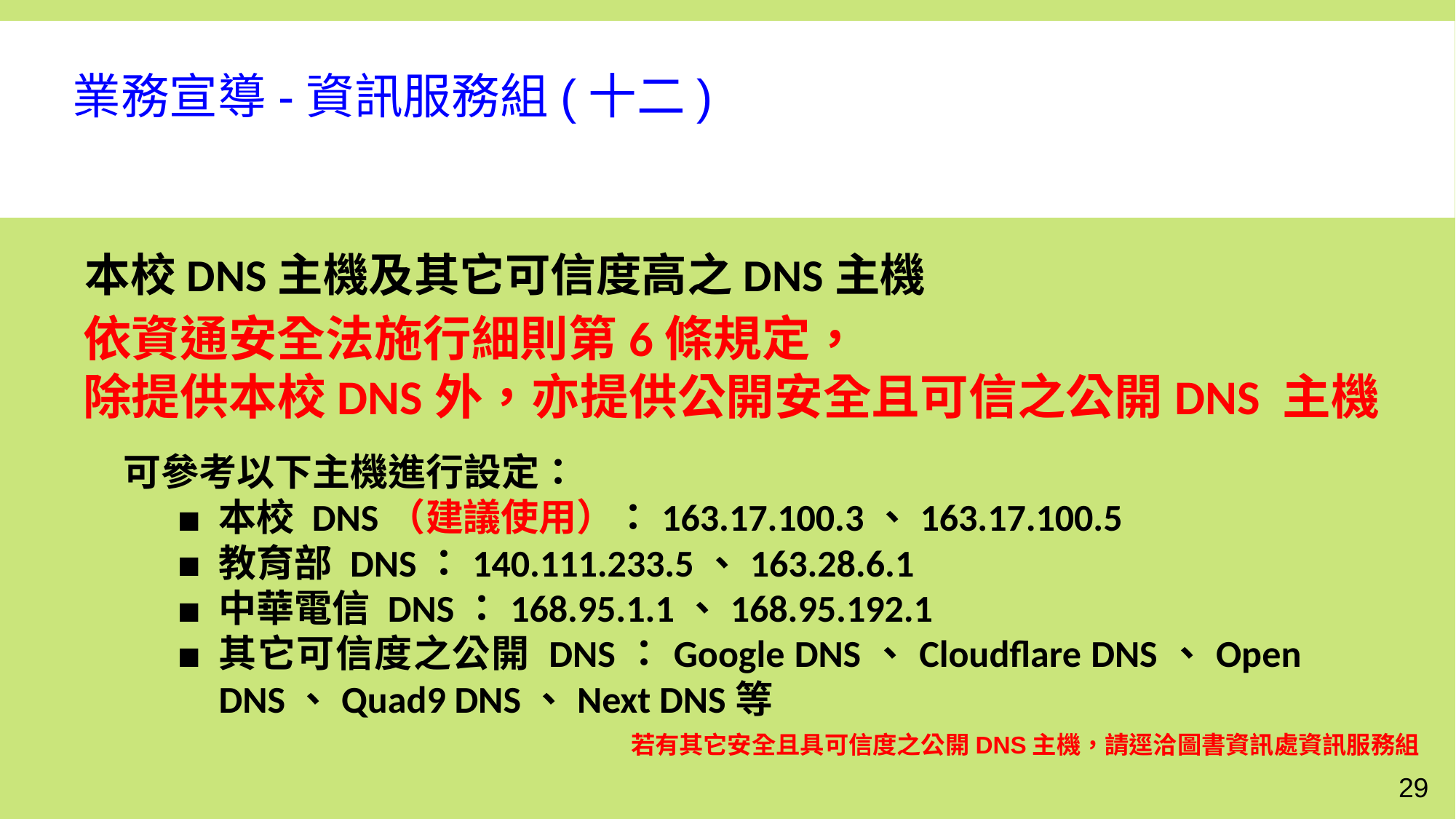

業務宣導-資訊服務組(十二)
本校DNS主機及其它可信度高之DNS主機
依資通安全法施行細則第6條規定，
除提供本校DNS外，亦提供公開安全且可信之公開DNS 主機

可參考以下主機進行設定：
本校 DNS（建議使用）：163.17.100.3、163.17.100.5
教育部 DNS：140.111.233.5、163.28.6.1
中華電信 DNS：168.95.1.1、168.95.192.1
其它可信度之公開 DNS：Google DNS、Cloudflare DNS、Open DNS、Quad9 DNS、Next DNS等
若有其它安全且具可信度之公開DNS主機，請逕洽圖書資訊處資訊服務組
29